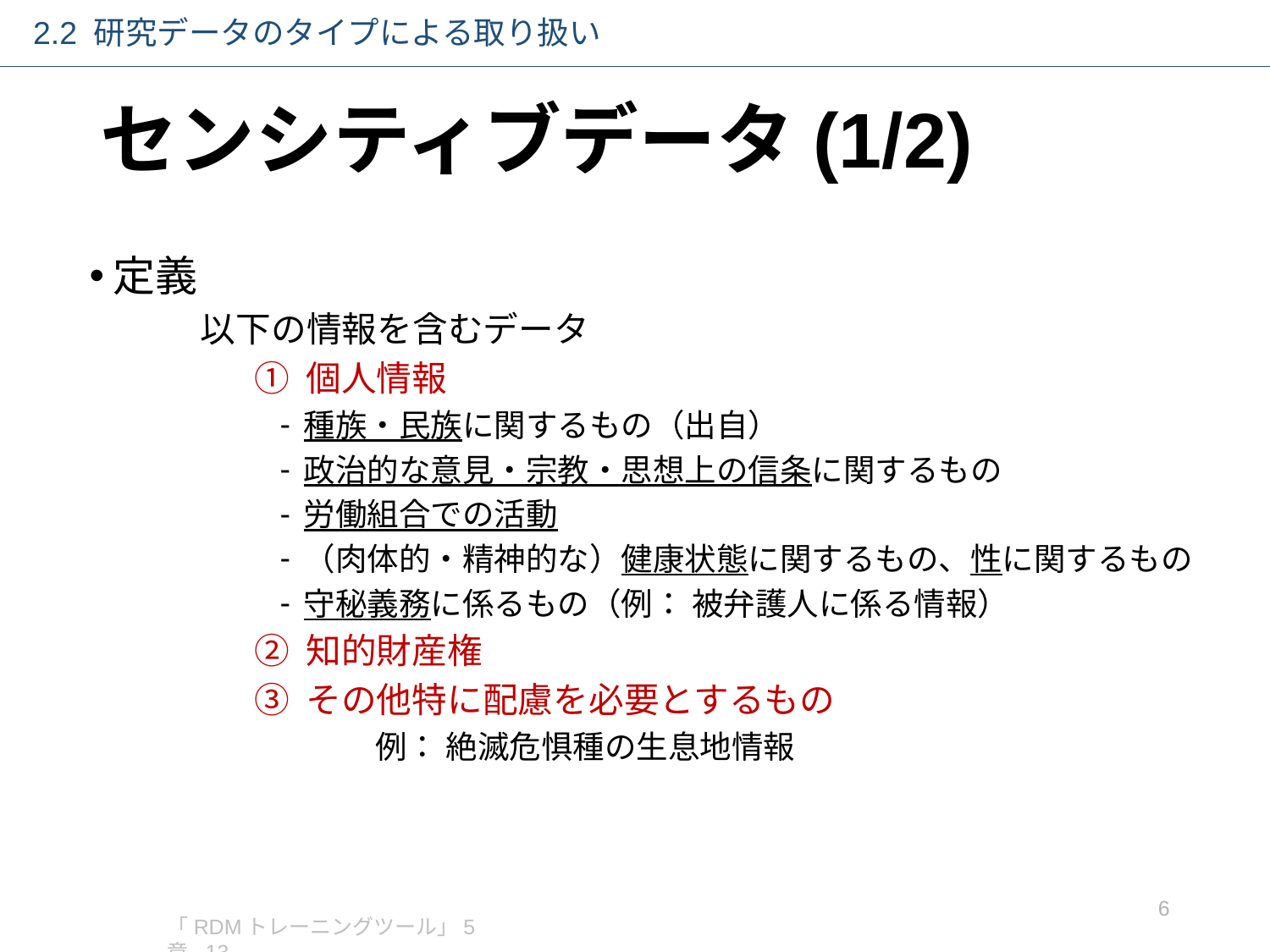

2.2 研究データのタイプによる取り扱い
# センシティブデータ(1/2)
定義
以下の情報を含むデータ
① 個人情報
種族・民族に関するもの（出自）
政治的な意見・宗教・思想上の信条に関するもの
労働組合での活動
（肉体的・精神的な）健康状態に関するもの、性に関するもの
守秘義務に係るもの（例： 被弁護人に係る情報）
② 知的財産権
③ その他特に配慮を必要とするもの
　例： 絶滅危惧種の生息地情報

6
「RDMトレーニングツール」5章_13